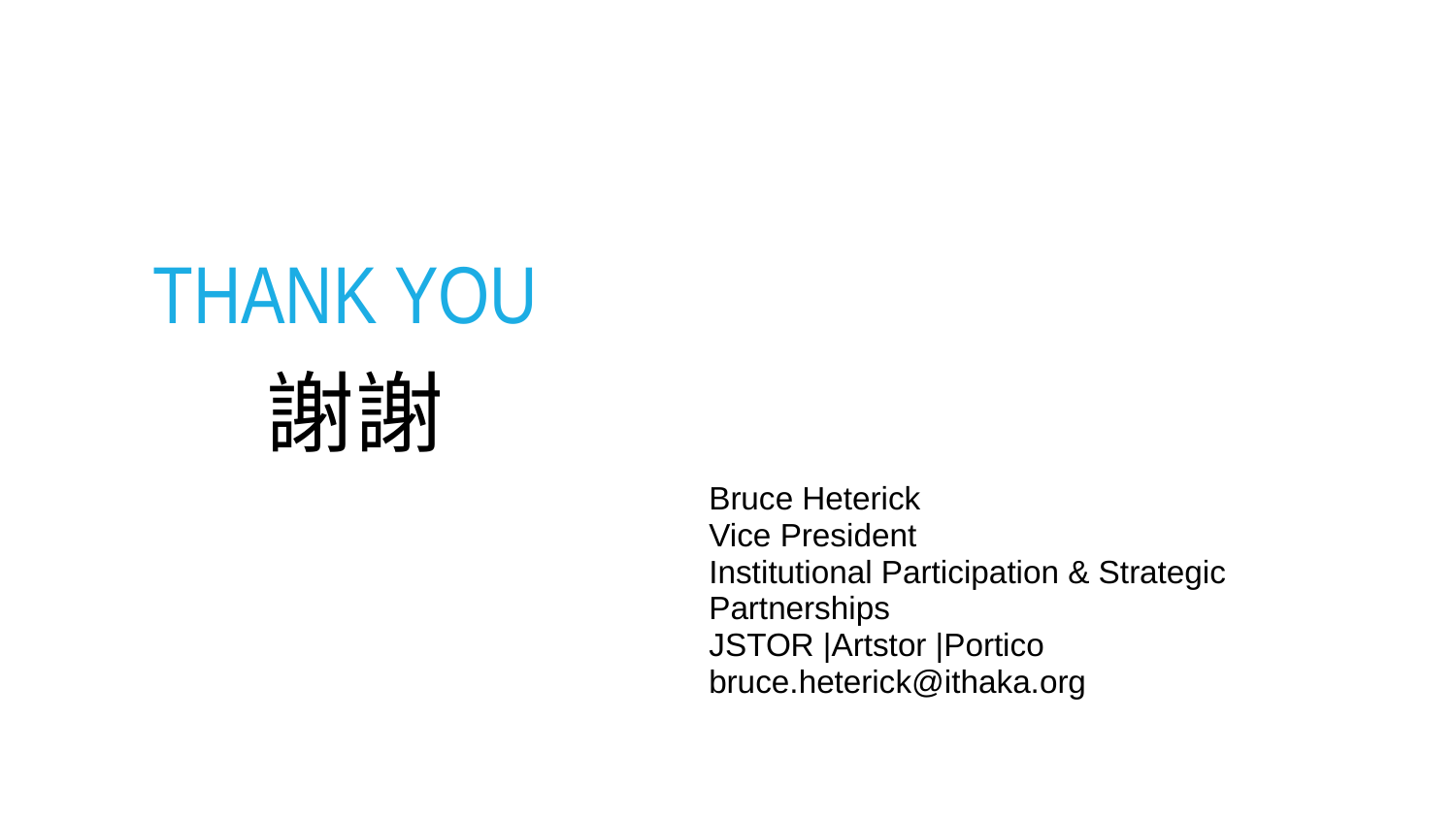

THAnk You
謝謝
Bruce Heterick
Vice President
Institutional Participation & Strategic Partnerships
JSTOR |Artstor |Portico
bruce.heterick@ithaka.org